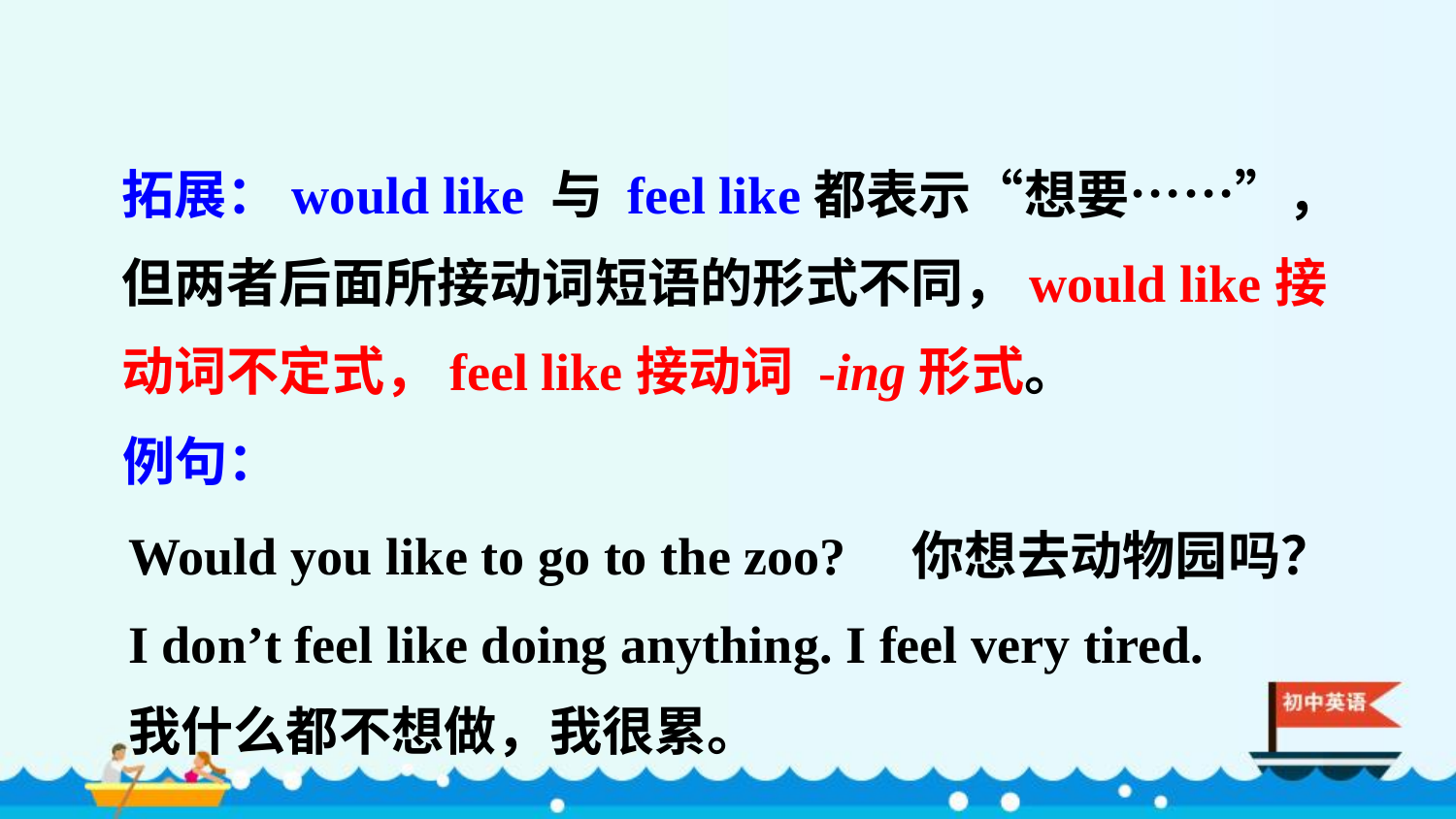

拓展：would like 与 feel like都表示“想要……”，但两者后面所接动词短语的形式不同，would like接动词不定式，feel like接动词 -ing形式。
例句：
Would you like to go to the zoo?    你想去动物园吗？
I don’t feel like doing anything. I feel very tired.
我什么都不想做，我很累。